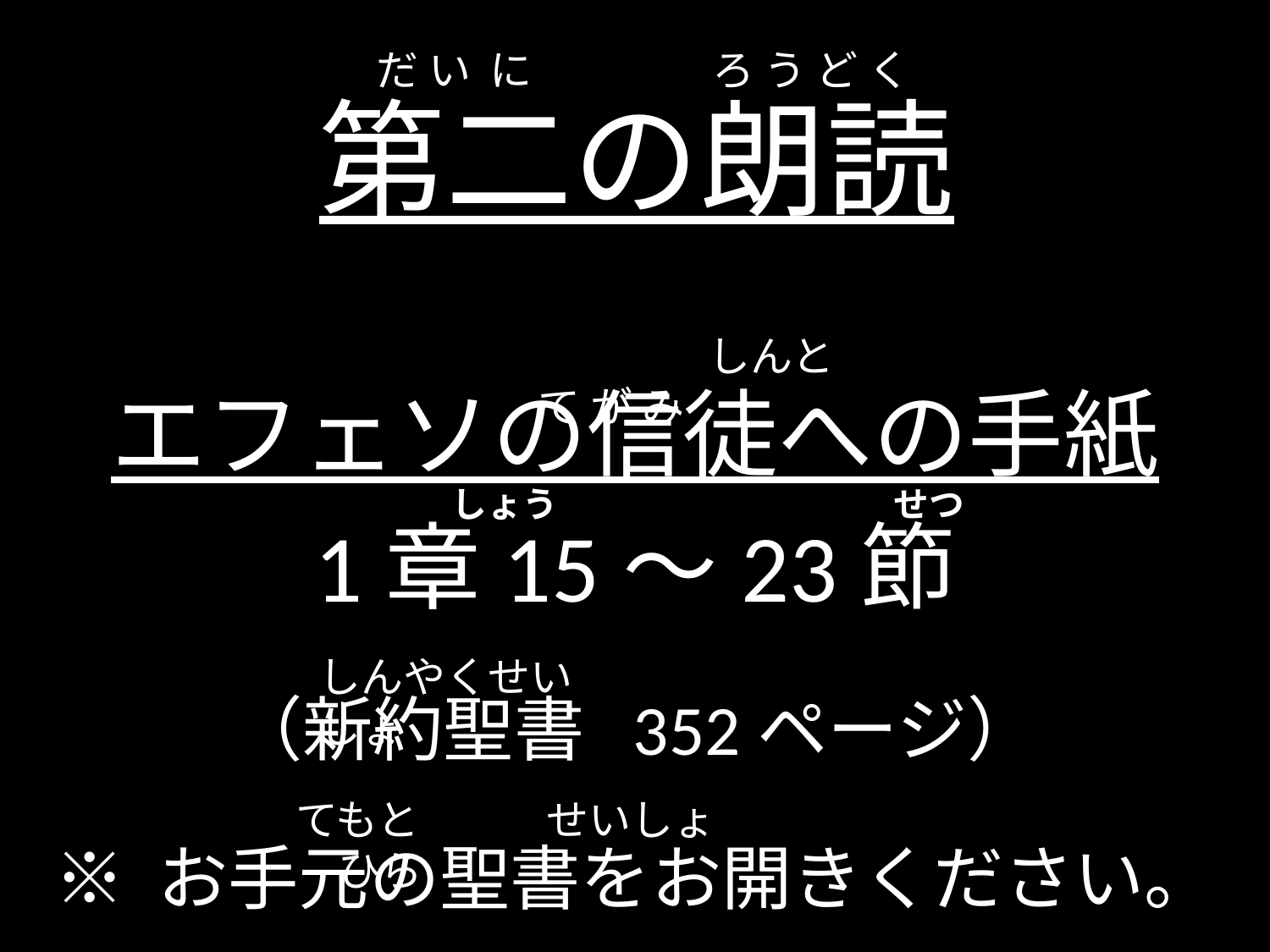

だ い  に                   ろ う ど く
# 第二の朗読
　　　　　　しんと　　　　　　　　　て が み
エフェソの信徒への手紙
1章15～23節

（新約聖書  352ページ）
                    　しょう　　                                 せつ
しんやくせいしょ
てもと　　　せいしょ　　　　ひら
※ お手元の聖書をお開きください。